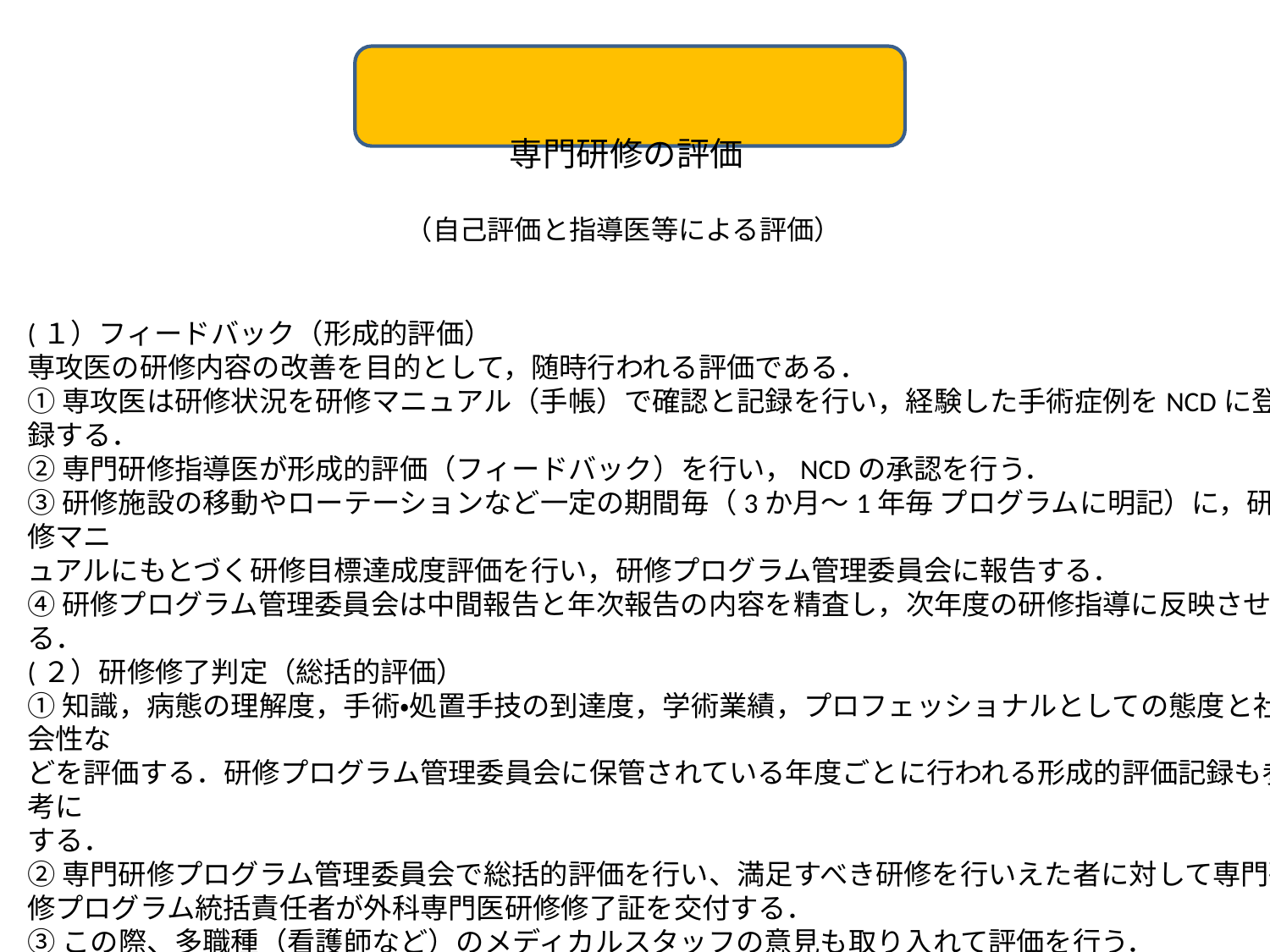

# 専門研修の評価 （自己評価と指導医等による評価）

(１）フィードバック（形成的評価）
専攻医の研修内容の改善を目的として，随時行われる評価である．
①専攻医は研修状況を研修マニュアル（手帳）で確認と記録を行い，経験した手術症例をNCDに登録する．
②専門研修指導医が形成的評価（フィードバック）を行い，NCDの承認を行う．
③研修施設の移動やローテーションなど一定の期間毎（3か月～1年毎 プログラムに明記）に，研修マニ
ュアルにもとづく研修目標達成度評価を行い，研修プログラム管理委員会に報告する．
④研修プログラム管理委員会は中間報告と年次報告の内容を精査し，次年度の研修指導に反映させる．
(２）研修修了判定（総括的評価）
①知識，病態の理解度，手術・処置手技の到達度，学術業績，プロフェッショナルとしての態度と社会性な
どを評価する．研修プログラム管理委員会に保管されている年度ごとに行われる形成的評価記録も参考に
する．
②専門研修プログラム管理委員会で総括的評価を行い、満足すべき研修を行いえた者に対して専門研修プログラム統括責任者が外科専門医研修修了証を交付する．
③この際、多職種（看護師など）のメディカルスタッフの意見も取り入れて評価を行う．
付記